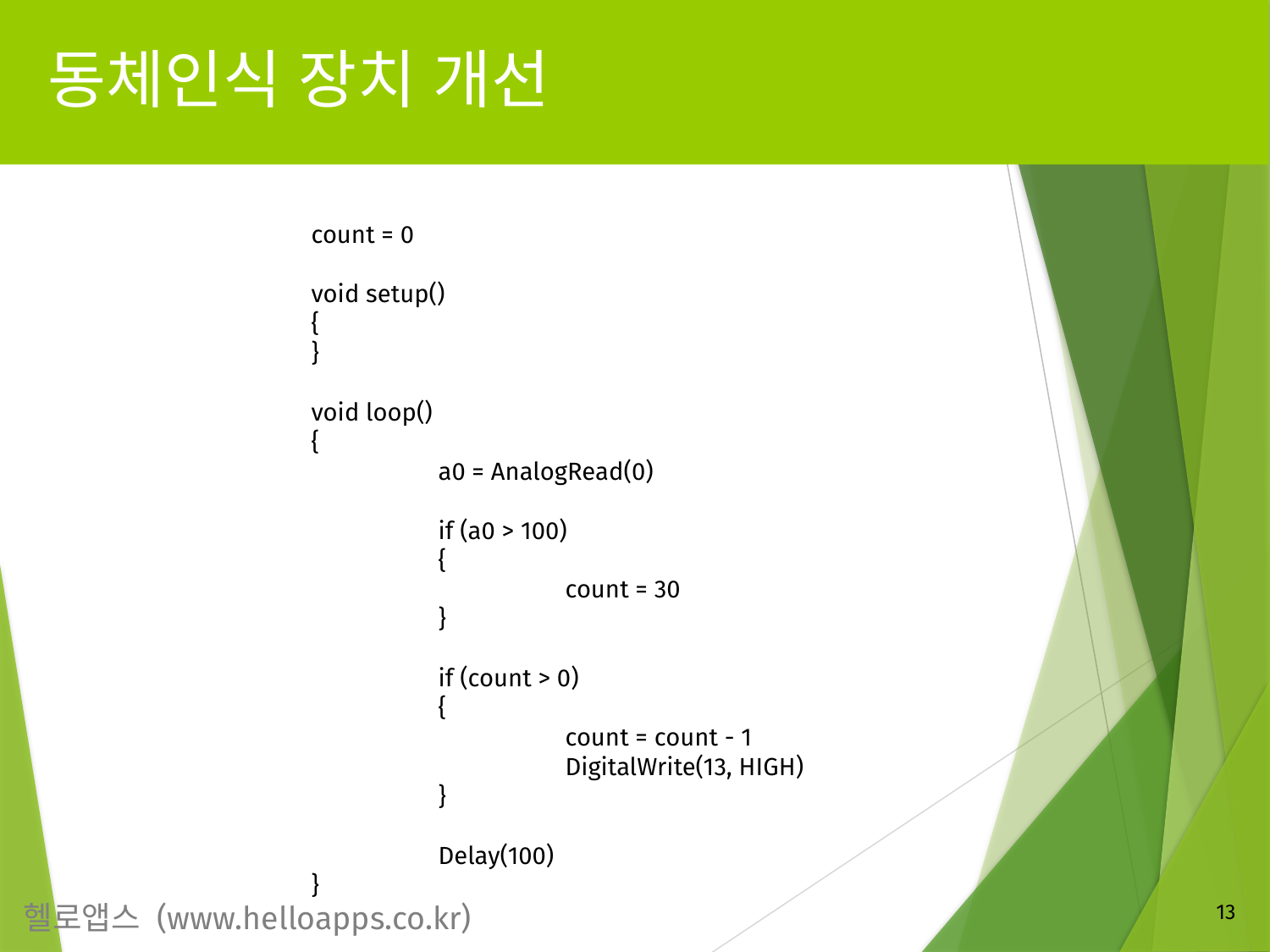

# 동체인식 장치 개선

        count = 0

        void setup()
        {
        }

        void loop()
        {
	        a0 = AnalogRead(0)

	        if (a0 > 100)
	        {
		        count = 30
	        }

	        if (count > 0)
	        {
		        count = count - 1
		        DigitalWrite(13, HIGH)
	        }

	        Delay(100)
        }
13